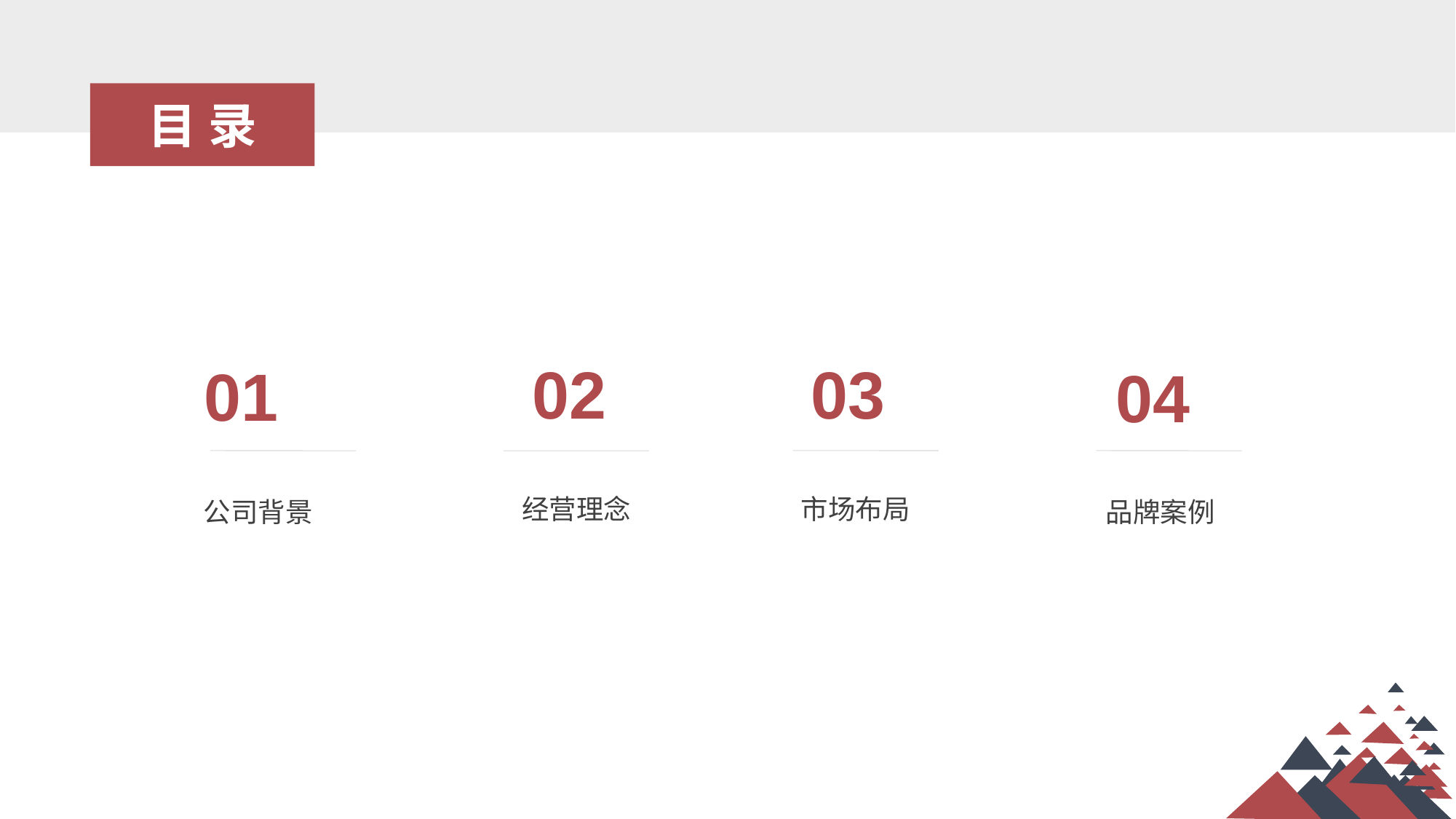

目录
03
02
01
04
市场布局
经营理念
公司背景
品牌案例